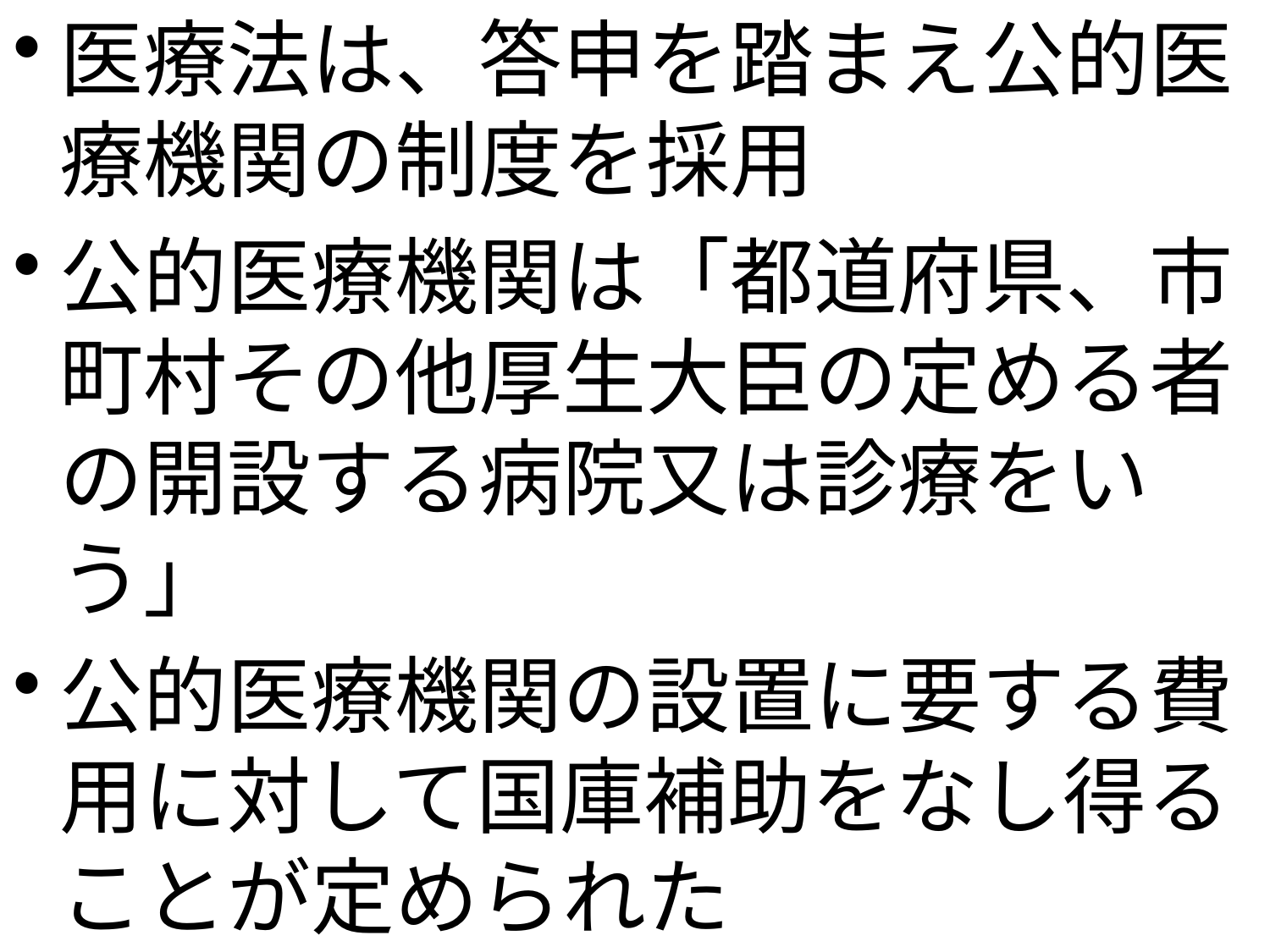

医療法は、答申を踏まえ公的医療機関の制度を採用
公的医療機関は「都道府県、市町村その他厚生大臣の定める者の開設する病院又は診療をいう」
公的医療機関の設置に要する費用に対して国庫補助をなし得ることが定められた
#